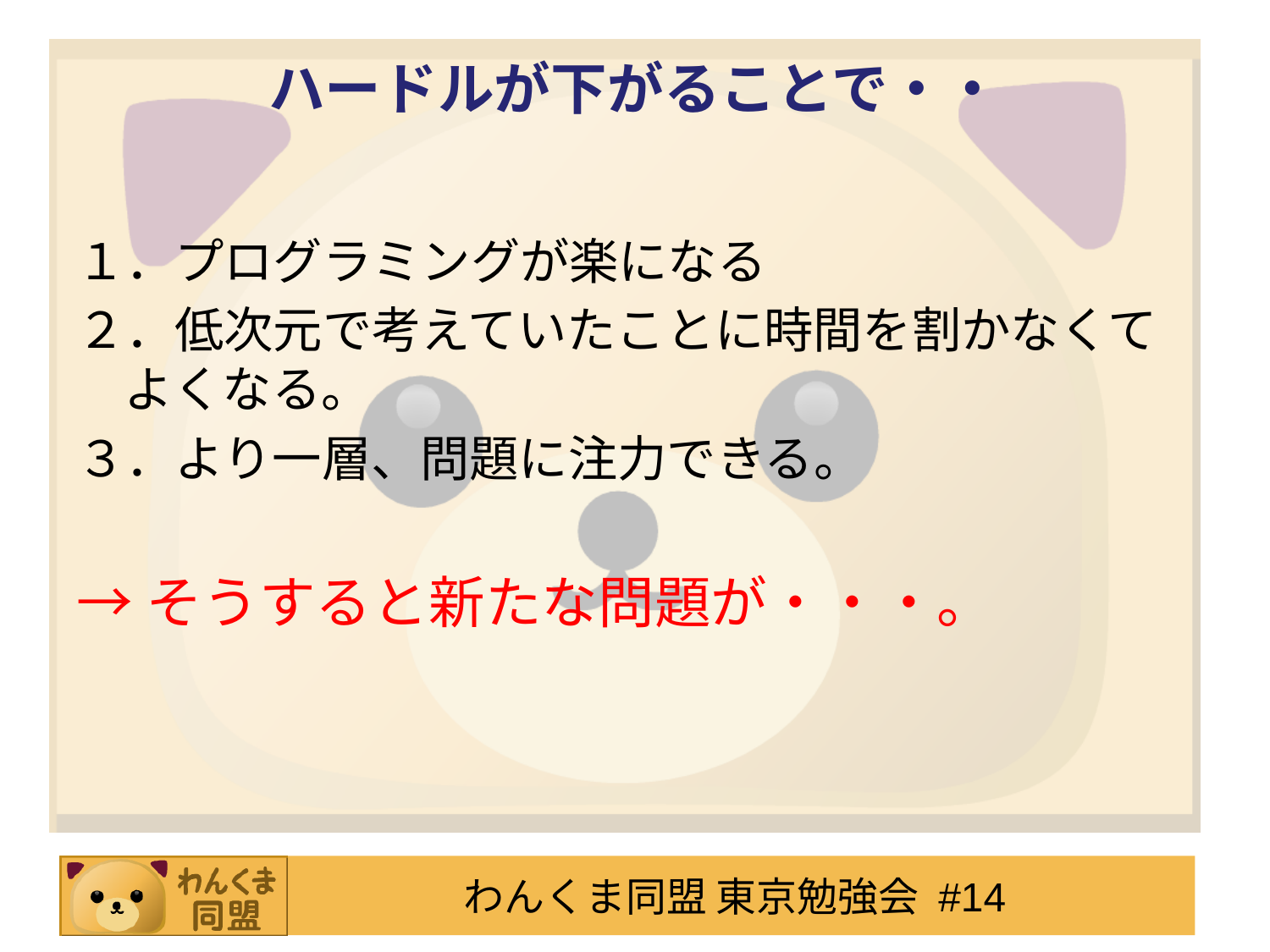

# ハードルが下がることで・・

１．プログラミングが楽になる
２．低次元で考えていたことに時間を割かなくてよくなる。
３．より一層、問題に注力できる。

→そうすると新たな問題が・・・。